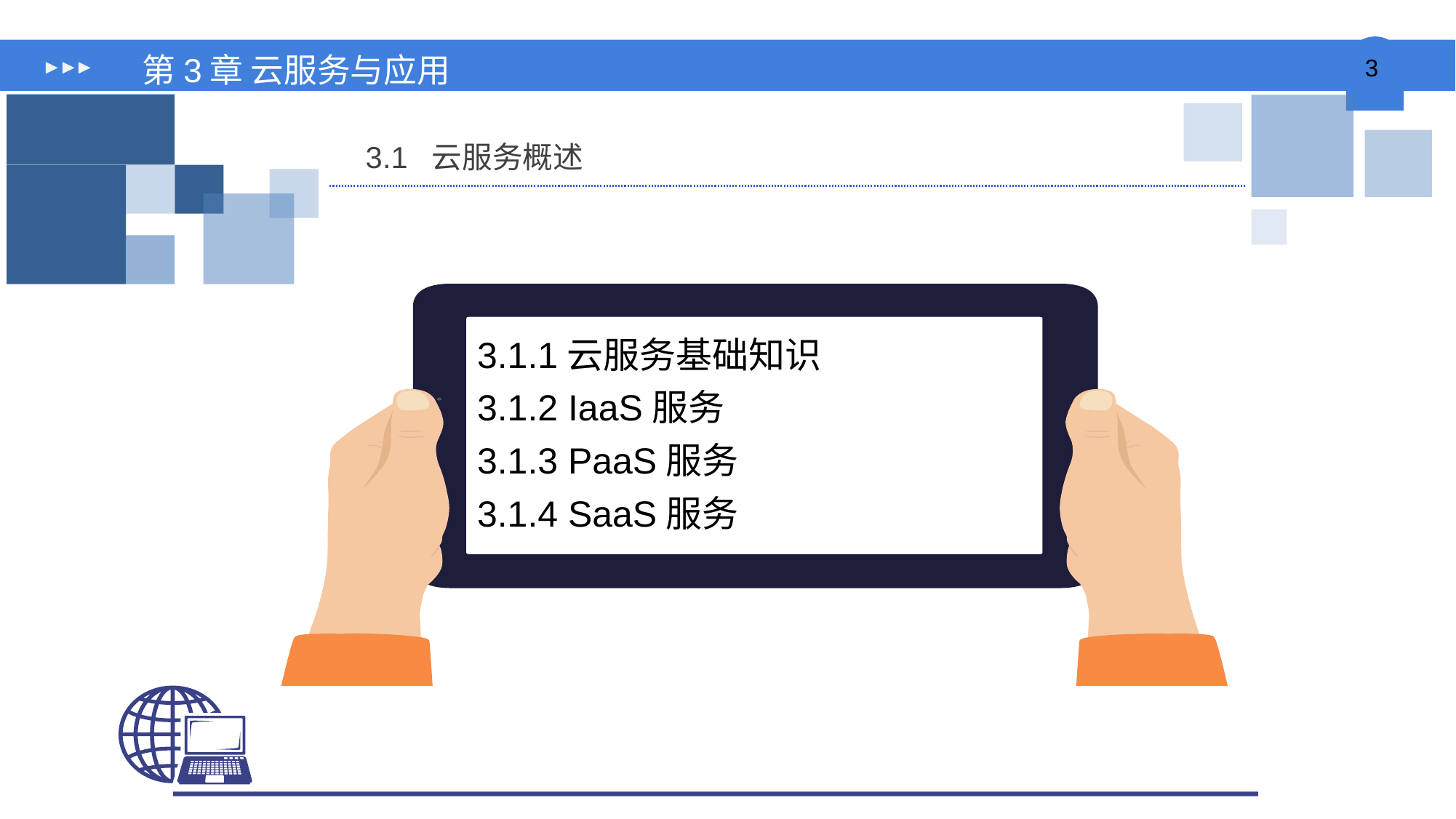

# 第3章 云服务与应用
3.1  云服务概述

3.1.1云服务基础知识
3.1.2 IaaS服务
3.1.3 PaaS服务
3.1.4 SaaS服务